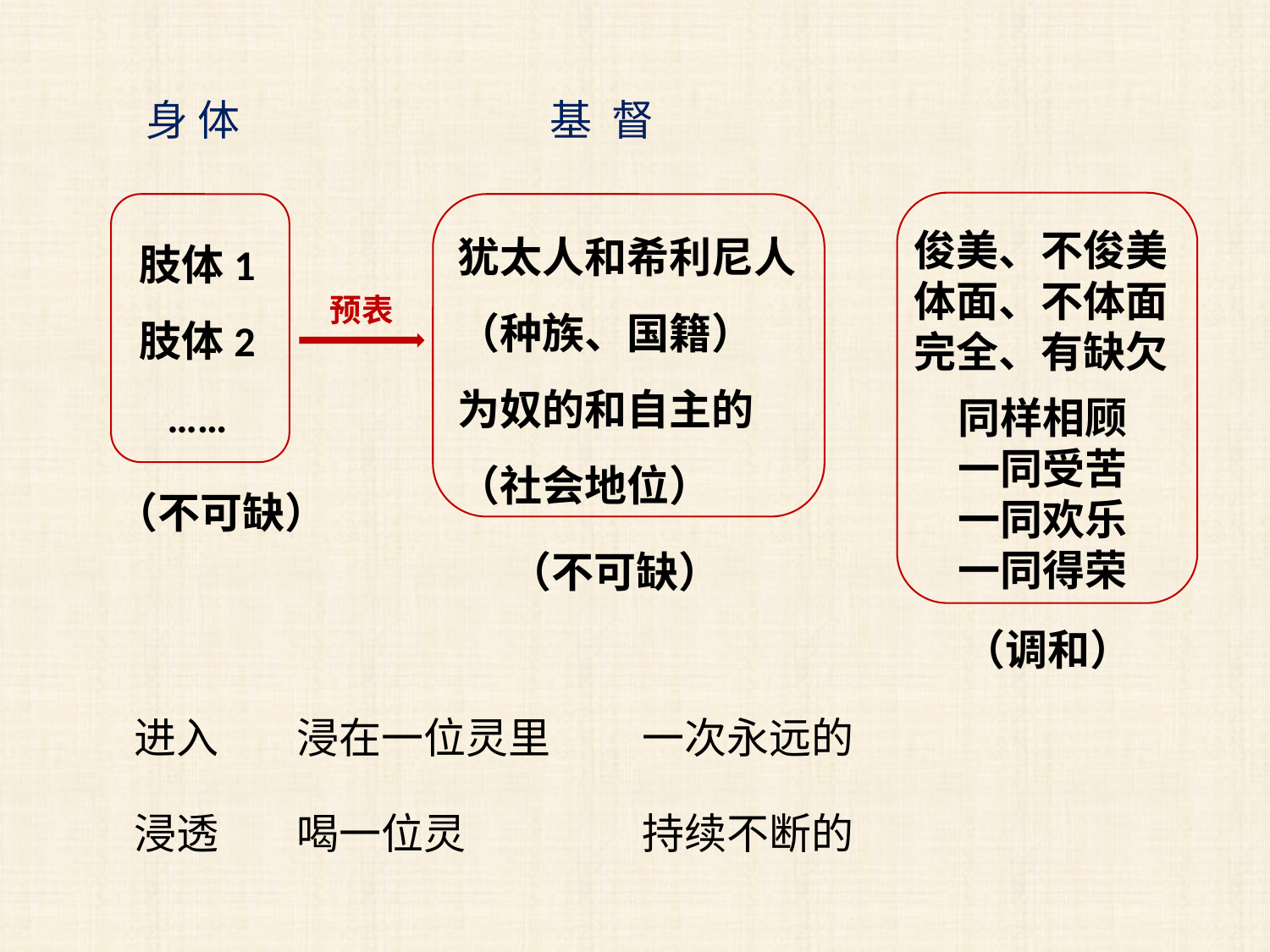

身 体
基  督

犹太人和希利尼人
（种族、国籍）
为奴的和自主的
（社会地位）
肢体1
肢体2
……
俊美、不俊美
体面、不体面
完全、有缺欠
预表

同样相顾
一同受苦
一同欢乐
一同得荣
（不可缺）
（不可缺）
（调和）
进入
浸在一位灵里
一次永远的
浸透
喝一位灵
持续不断的